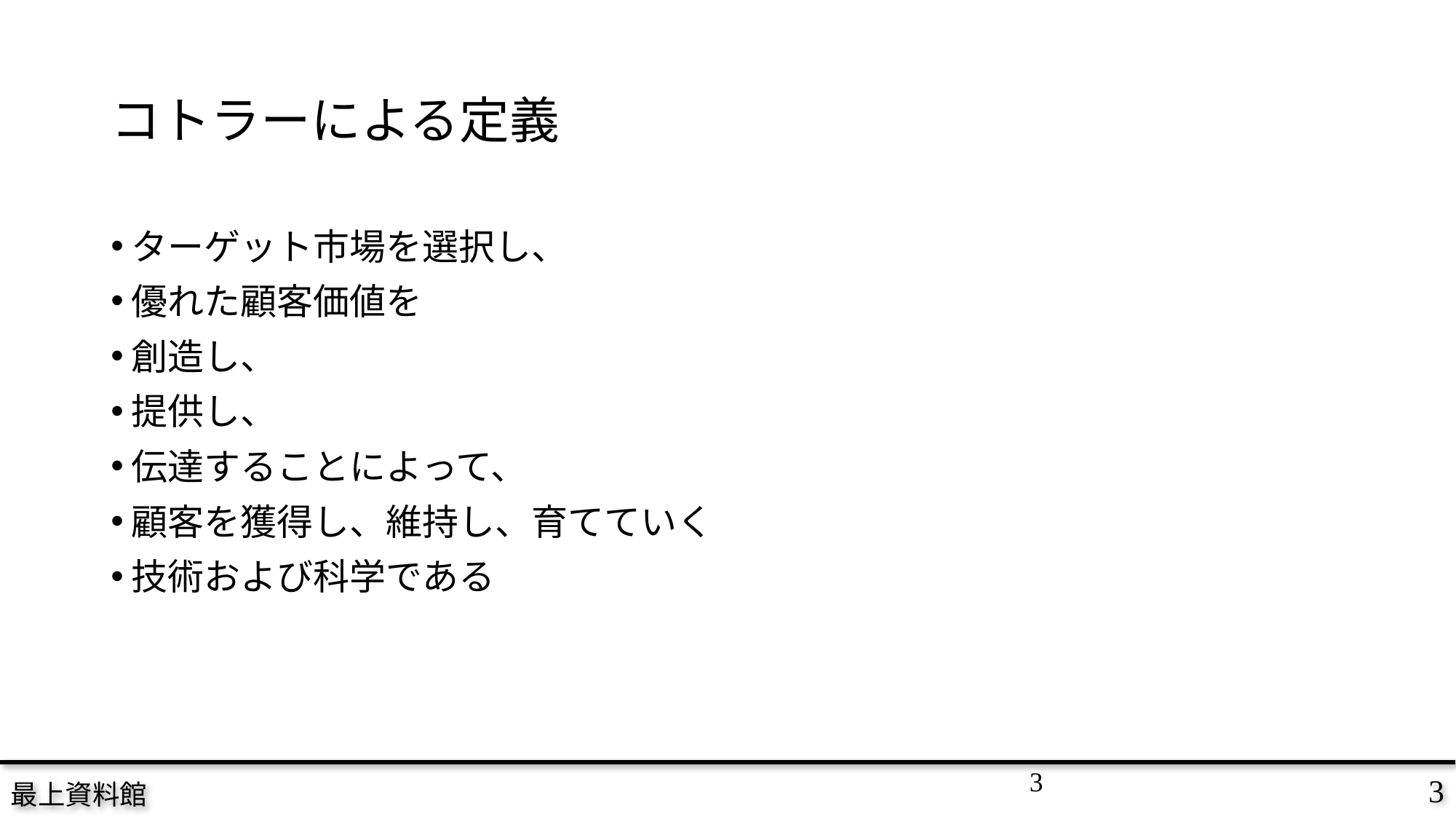

# コトラーによる定義
ターゲット市場を選択し、
優れた顧客価値を
創造し、
提供し、
伝達することによって、
顧客を獲得し、維持し、育てていく
技術および科学である
3